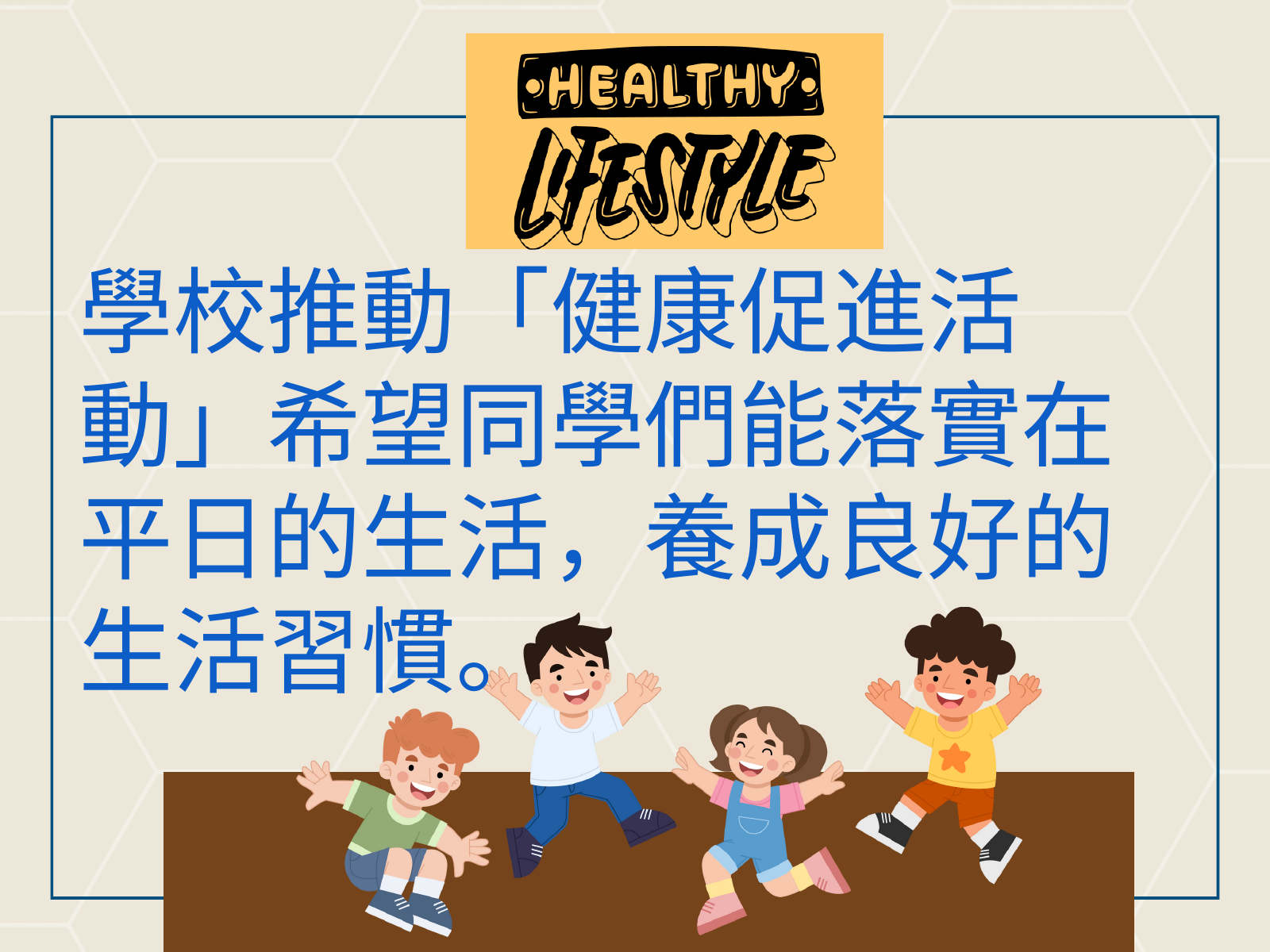

學校推動「健康促進活動」希望同學們能落實在平日的生活，養成良好的生活習慣。